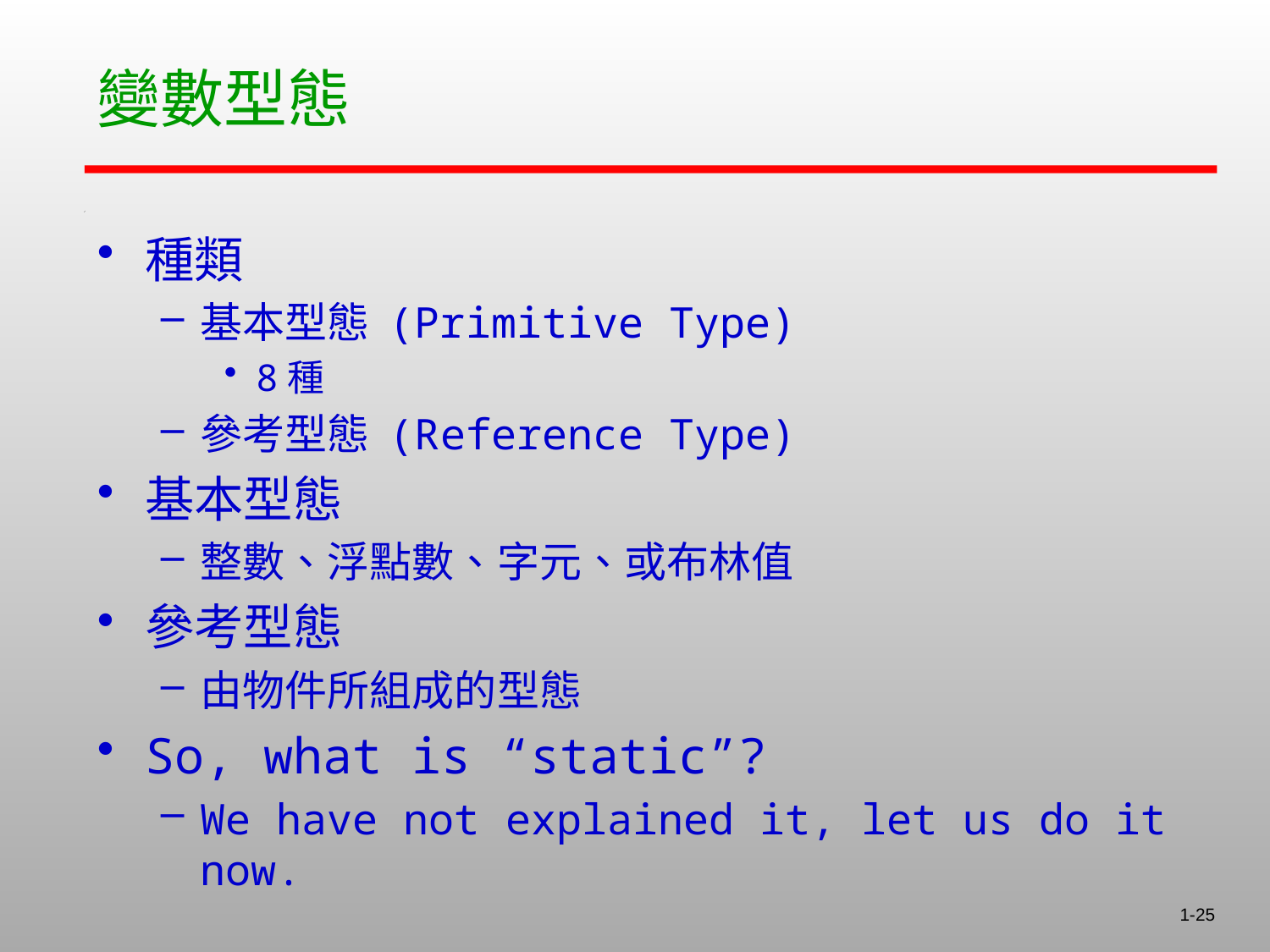

# 變數型態
種類
基本型態 (Primitive Type)
8種
參考型態 (Reference Type)
基本型態
整數、浮點數、字元、或布林值
參考型態
由物件所組成的型態
So, what is “static”?
We have not explained it, let us do it now.
1-25